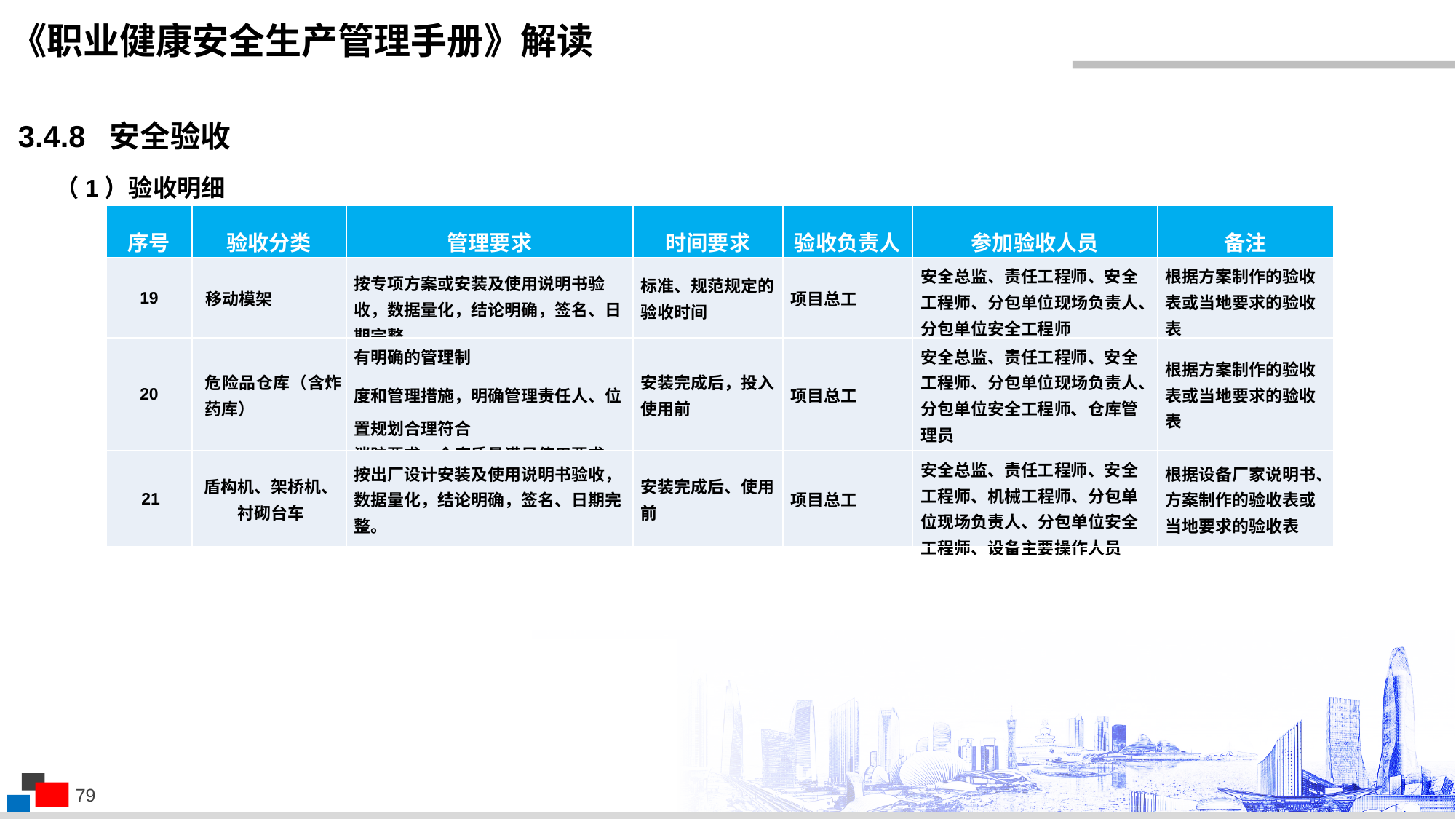

《职业健康安全生产管理手册》解读
3.4.8  安全验收
（1）验收明细
| 序号 | 验收分类 | 管理要求 | 时间要求 | 验收负责人 | 参加验收人员 | 备注 |
| --- | --- | --- | --- | --- | --- | --- |
| 19 | 移动模架 | 按专项方案或安装及使用说明书验 收，数据量化，结论明确，签名、日期完整。 | 标准、规范规定的验收时间 | 项目总工 | 安全总监、责任工程师、安全工程师、分包单位现场负责人、分包单位安全工程师 | 根据方案制作的验收表或当地要求的验收表 |
| 20 | 危险品仓库（含炸药库） | 有明确的管理制 度和管理措施，明确管理责任人、位置规划合理符合 消防要求、仓库质量满足使用要求 | 安装完成后，投入使用前 | 项目总工 | 安全总监、责任工程师、安全工程师、分包单位现场负责人、分包单位安全工程师、仓库管理员 | 根据方案制作的验收表或当地要求的验收表 |
| 21 | 盾构机、架桥机、衬砌台车 | 按出厂设计安装及使用说明书验收，数据量化，结论明确，签名、日期完整。 | 安装完成后、使用前 | 项目总工 | 安全总监、责任工程师、安全工程师、机械工程师、分包单位现场负责人、分包单位安全工程师、设备主要操作人员 | 根据设备厂家说明书、方案制作的验收表或当地要求的验收表 |